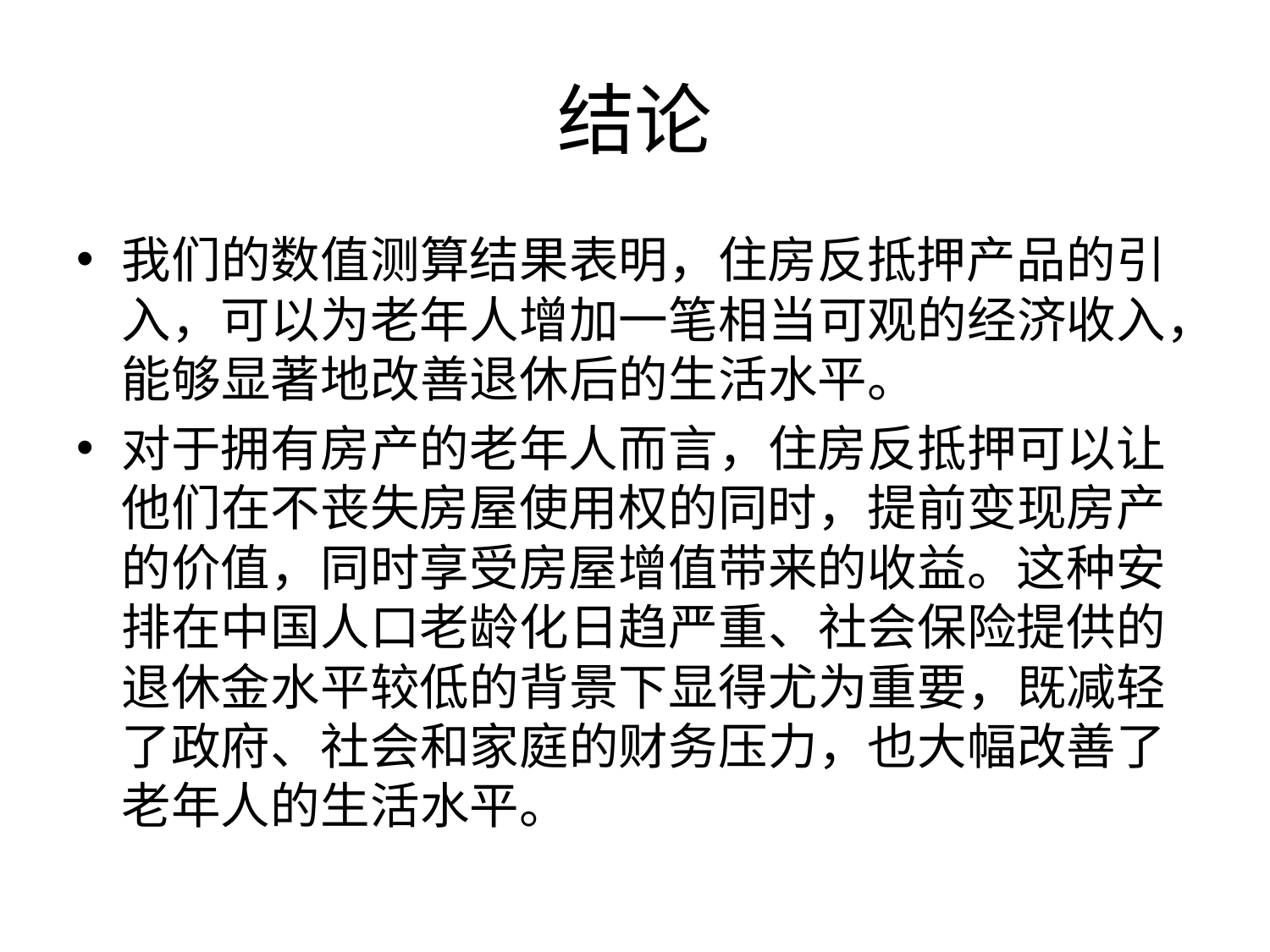

# 结论
我们的数值测算结果表明，住房反抵押产品的引入，可以为老年人增加一笔相当可观的经济收入，能够显著地改善退休后的生活水平。
对于拥有房产的老年人而言，住房反抵押可以让他们在不丧失房屋使用权的同时，提前变现房产的价值，同时享受房屋增值带来的收益。这种安排在中国人口老龄化日趋严重、社会保险提供的退休金水平较低的背景下显得尤为重要，既减轻了政府、社会和家庭的财务压力，也大幅改善了老年人的生活水平。